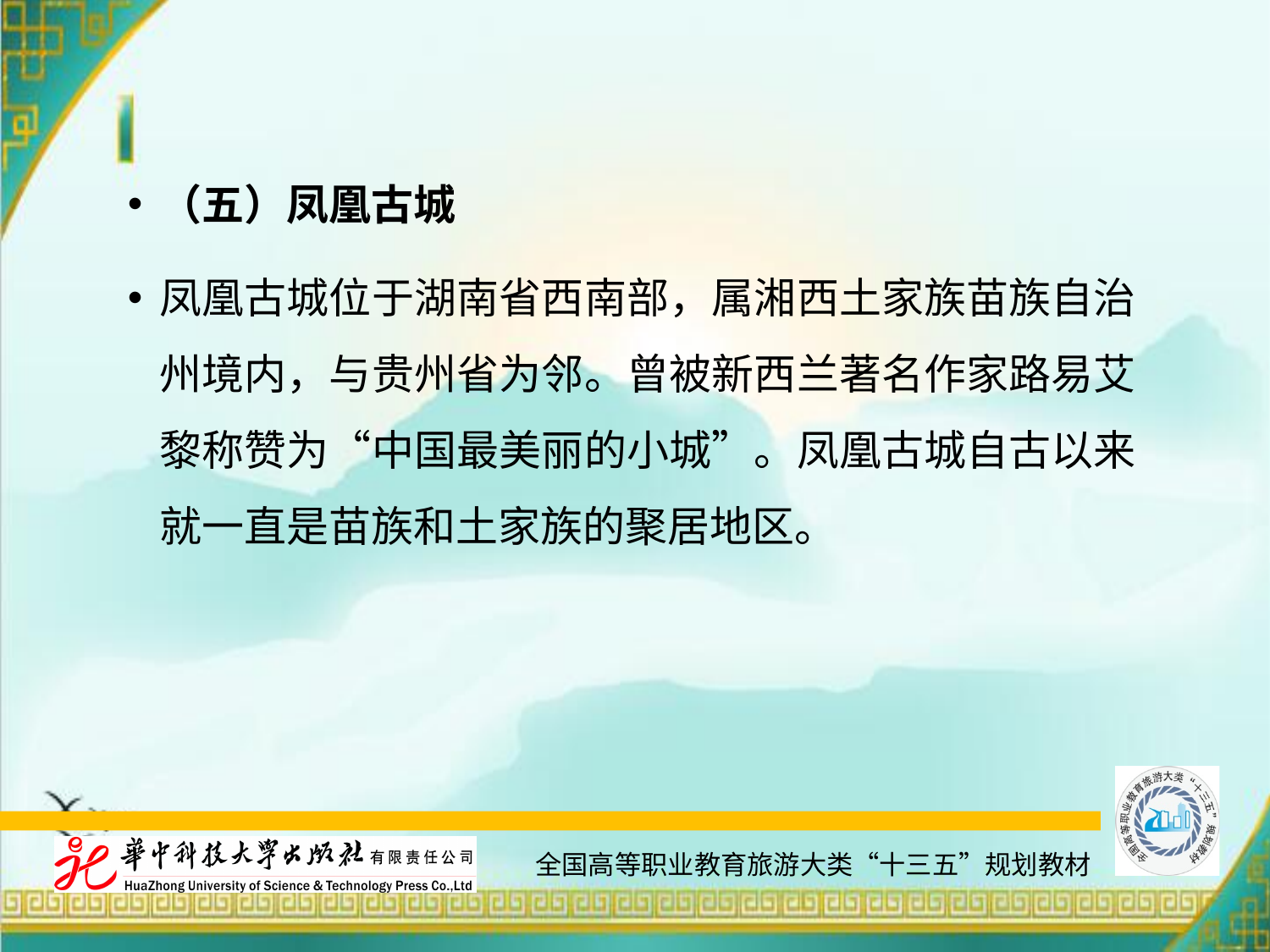

#
（五）凤凰古城
凤凰古城位于湖南省西南部，属湘西土家族苗族自治州境内，与贵州省为邻。曾被新西兰著名作家路易艾黎称赞为“中国最美丽的小城”。凤凰古城自古以来就一直是苗族和土家族的聚居地区。